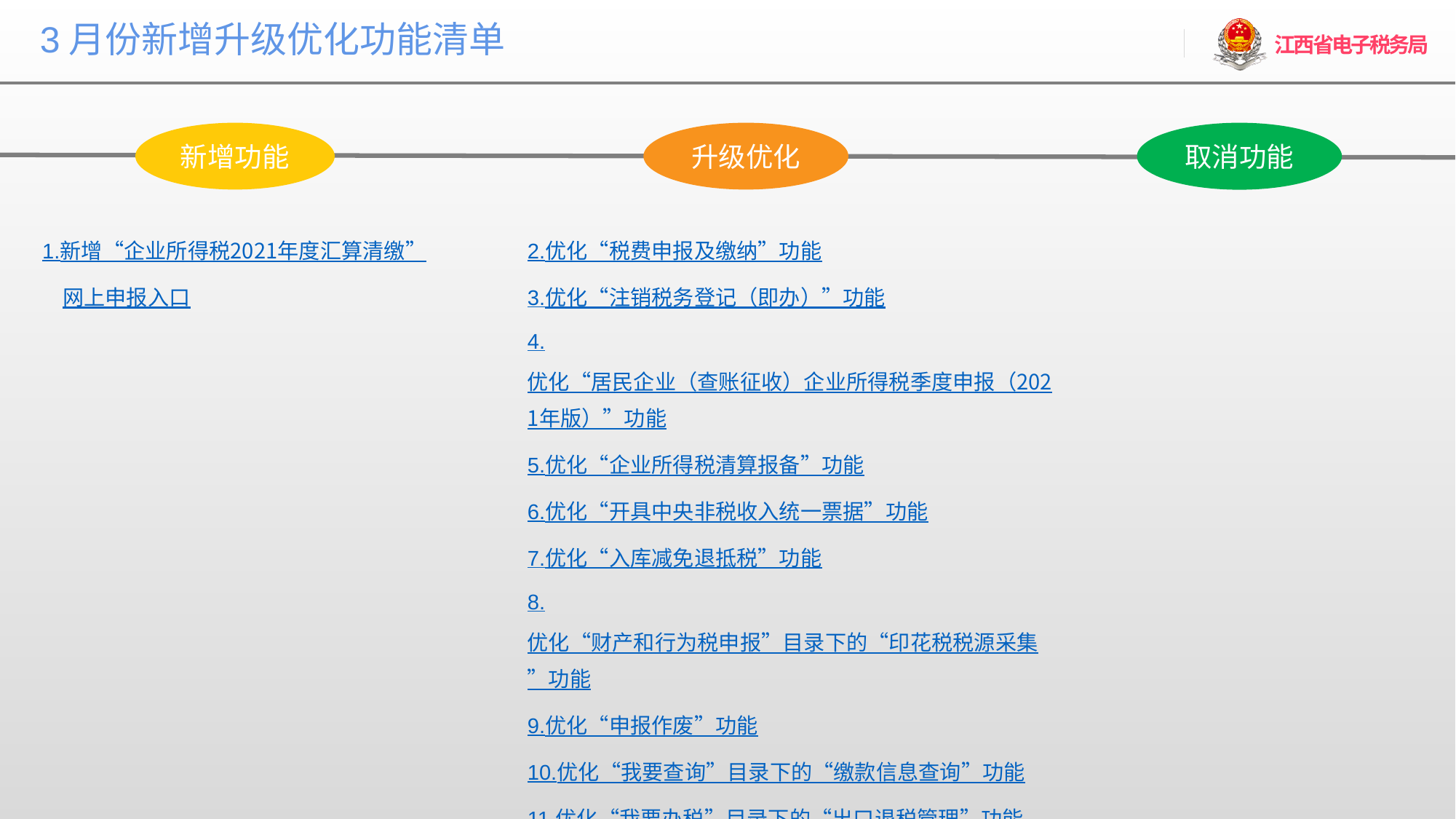

3月份新增升级优化功能清单
新增功能
升级优化
取消功能
1.新增“企业所得税2021年度汇算清缴”网上申报入口
2.优化“税费申报及缴纳”功能
3.优化“注销税务登记（即办）”功能
4.优化“居民企业（查账征收）企业所得税季度申报（2021年版）”功能
5.优化“企业所得税清算报备”功能
6.优化“开具中央非税收入统一票据”功能
7.优化“入库减免退抵税”功能
8.优化“财产和行为税申报”目录下的“印花税税源采集”功能
9.优化“申报作废”功能
10.优化“我要查询”目录下的“缴款信息查询”功能
11.优化“我要办税”目录下的“出口退税管理”功能
12.优化“增值税期末留抵税额退税”功能